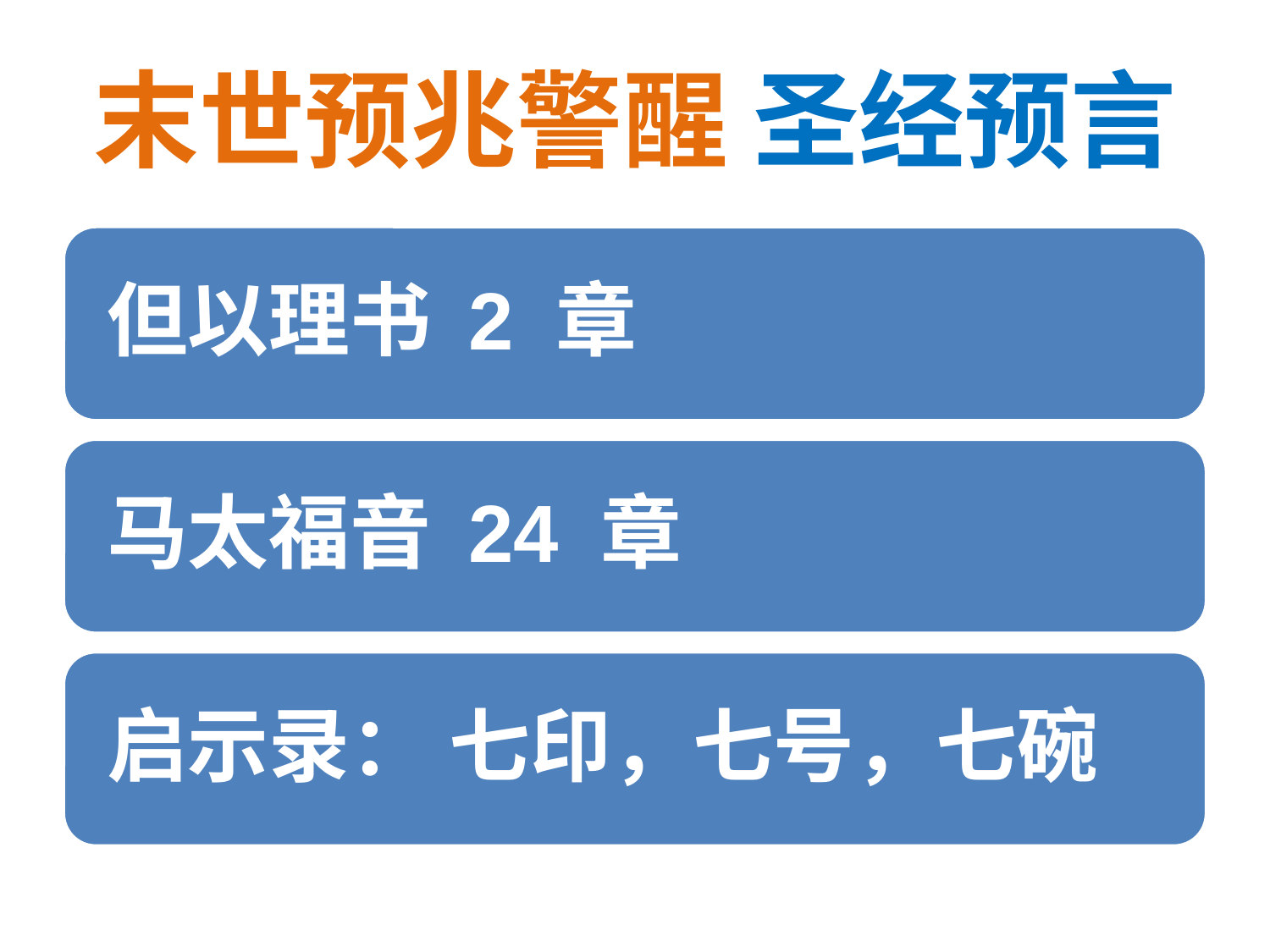

# 末世预兆警醒 圣经预言
但以理书 2 章
马太福音 24 章
启示录： 七印，七号，七碗